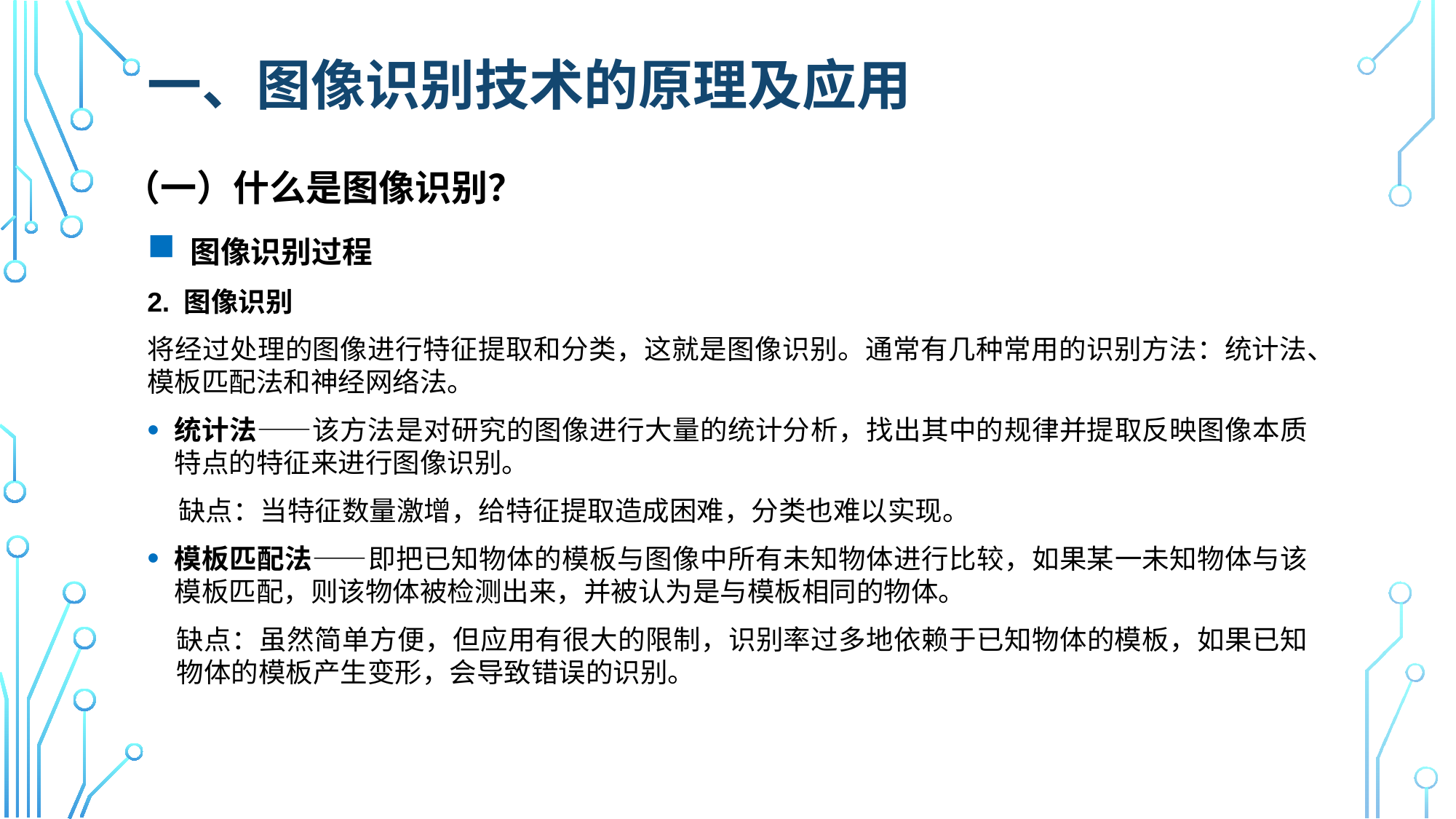

# 一、图像识别技术的原理及应用
（一）什么是图像识别？
 图像识别过程
2. 图像识别
将经过处理的图像进行特征提取和分类，这就是图像识别。通常有几种常用的识别方法：统计法、模板匹配法和神经网络法。
统计法——该方法是对研究的图像进行大量的统计分析，找出其中的规律并提取反映图像本质特点的特征来进行图像识别。
    缺点：当特征数量激增，给特征提取造成困难，分类也难以实现。
模板匹配法——即把已知物体的模板与图像中所有未知物体进行比较，如果某一未知物体与该模板匹配，则该物体被检测出来，并被认为是与模板相同的物体。
缺点：虽然简单方便，但应用有很大的限制，识别率过多地依赖于已知物体的模板，如果已知物体的模板产生变形，会导致错误的识别。